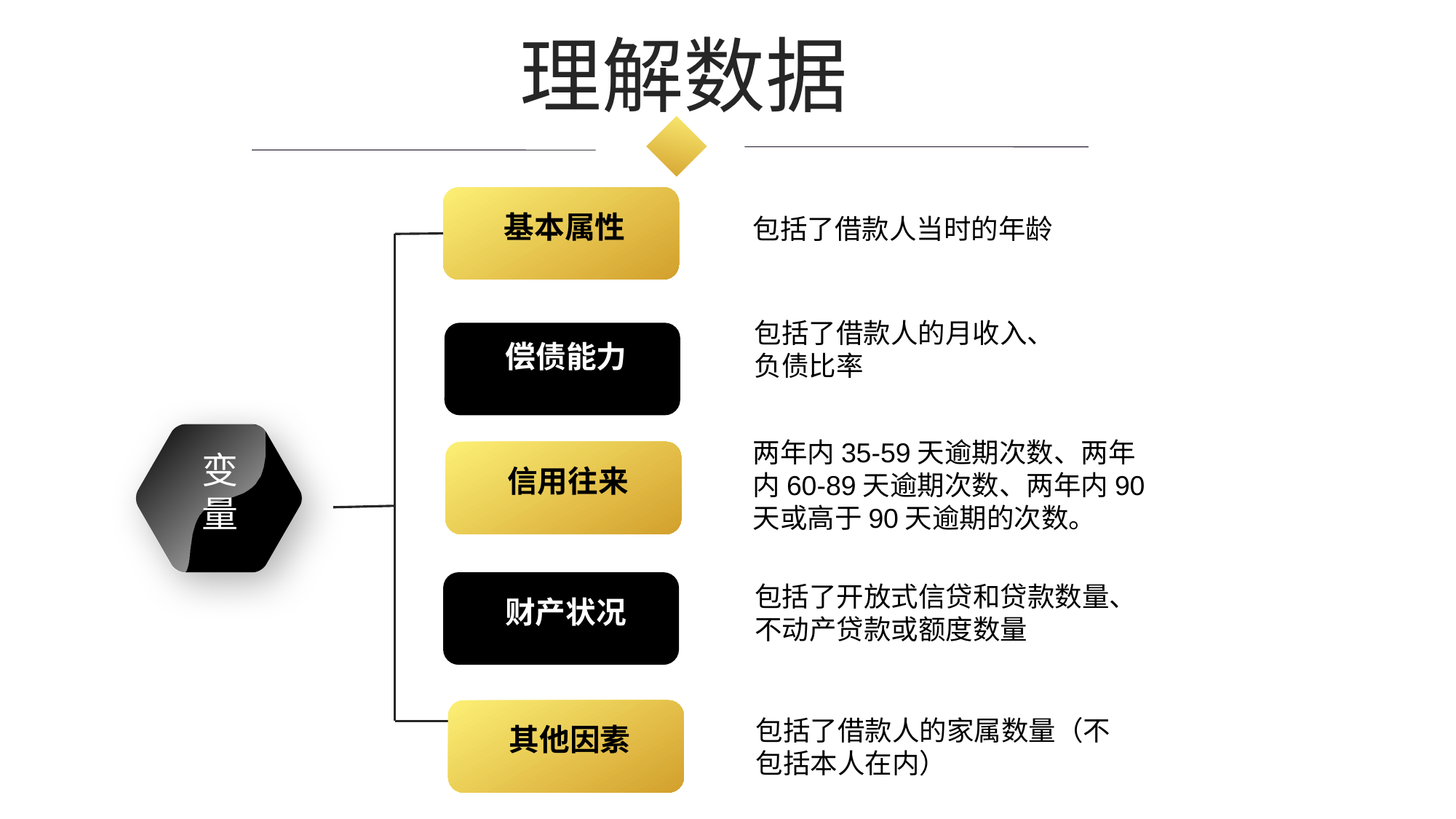

理解数据

基本属性
包括了借款人当时的年龄
包括了借款人的月收入、
负债比率

偿债能力

变量

两年内35-59天逾期次数、两年内60-89天逾期次数、两年内90天或高于90天逾期的次数。

信用往来

财产状况
包括了开放式信贷和贷款数量、
不动产贷款或额度数量

其他因素
包括了借款人的家属数量（不包括本人在内）